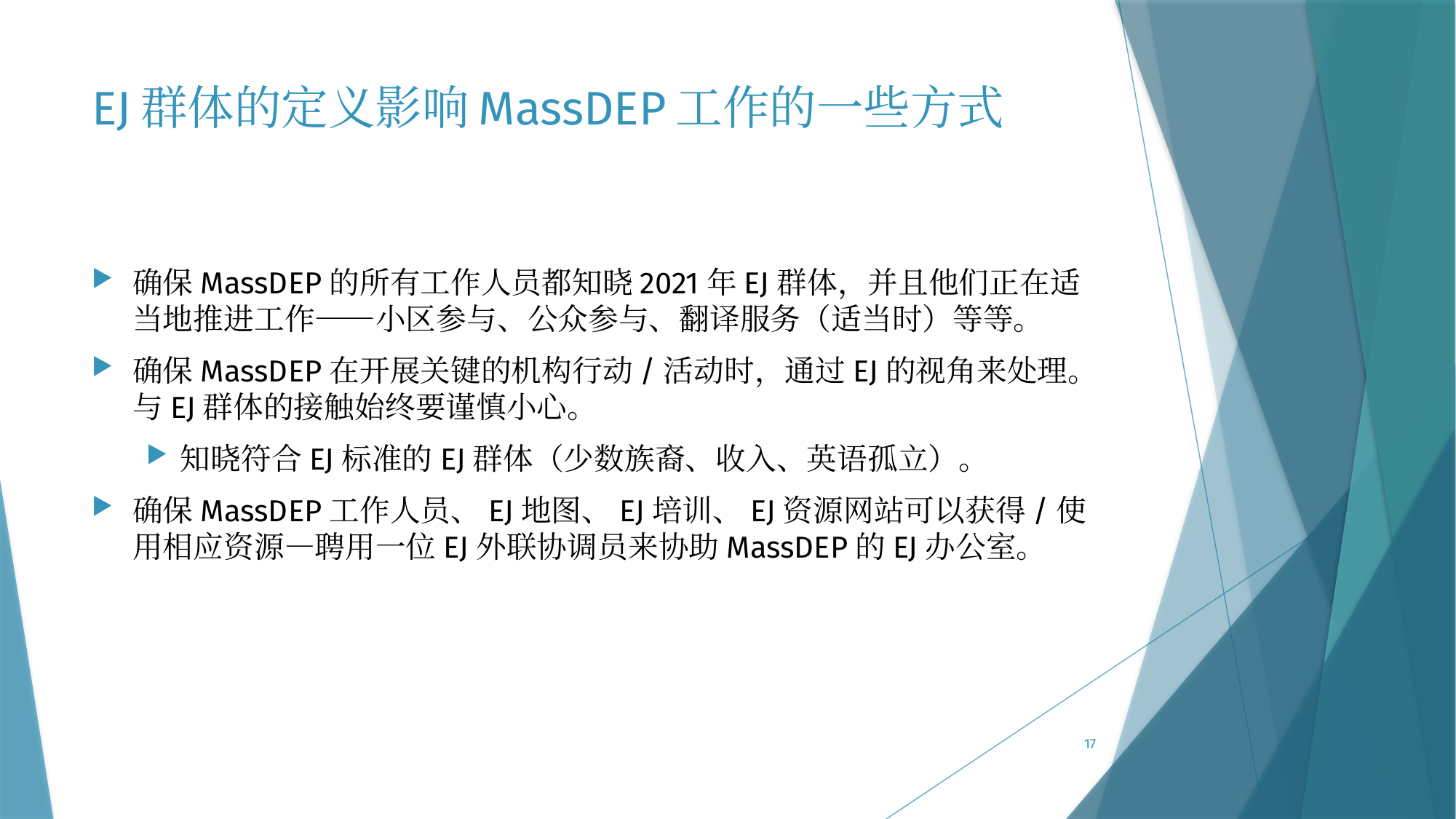

# EJ群体的定义影响MassDEP工作的一些方式
确保MassDEP的所有工作人员都知晓2021年EJ群体，并且他们正在适当地推进工作——小区参与、公众参与、翻译服务（适当时）等等。
确保MassDEP在开展关键的机构行动/活动时，通过EJ的视角来处理。与EJ群体的接触始终要谨慎小心。
知晓符合EJ标准的EJ群体（少数族裔、收入、英语孤立）。
确保MassDEP工作人员、EJ地图、EJ培训、EJ资源网站可以获得/使用相应资源—聘用一位EJ外联协调员来协助MassDEP的EJ办公室。
17